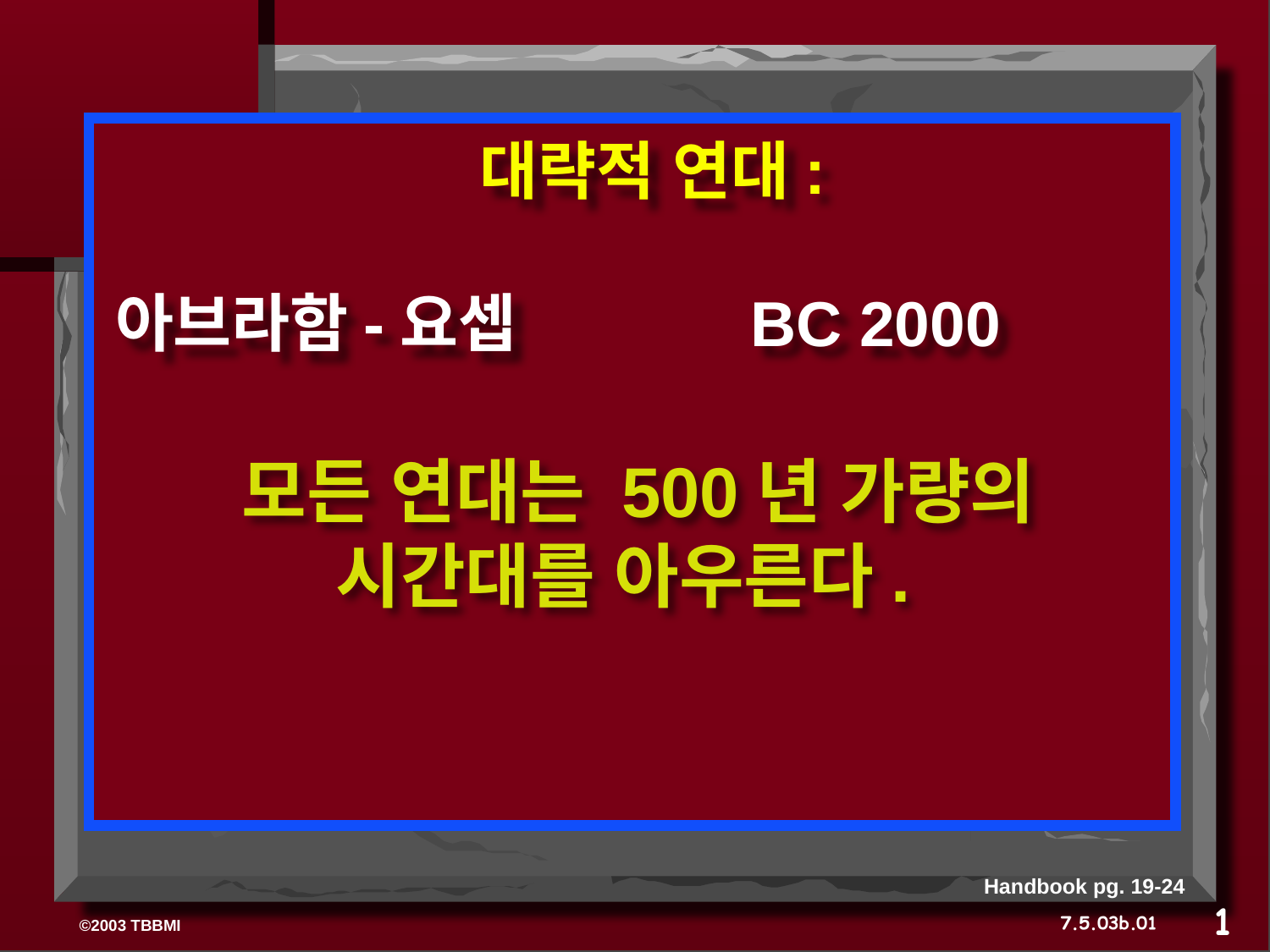

대략적 연대:

아브라함-요셉	  	BC 2000

모든 연대는 500년 가량의 시간대를 아우른다.
Handbook pg. 19-24
1
01